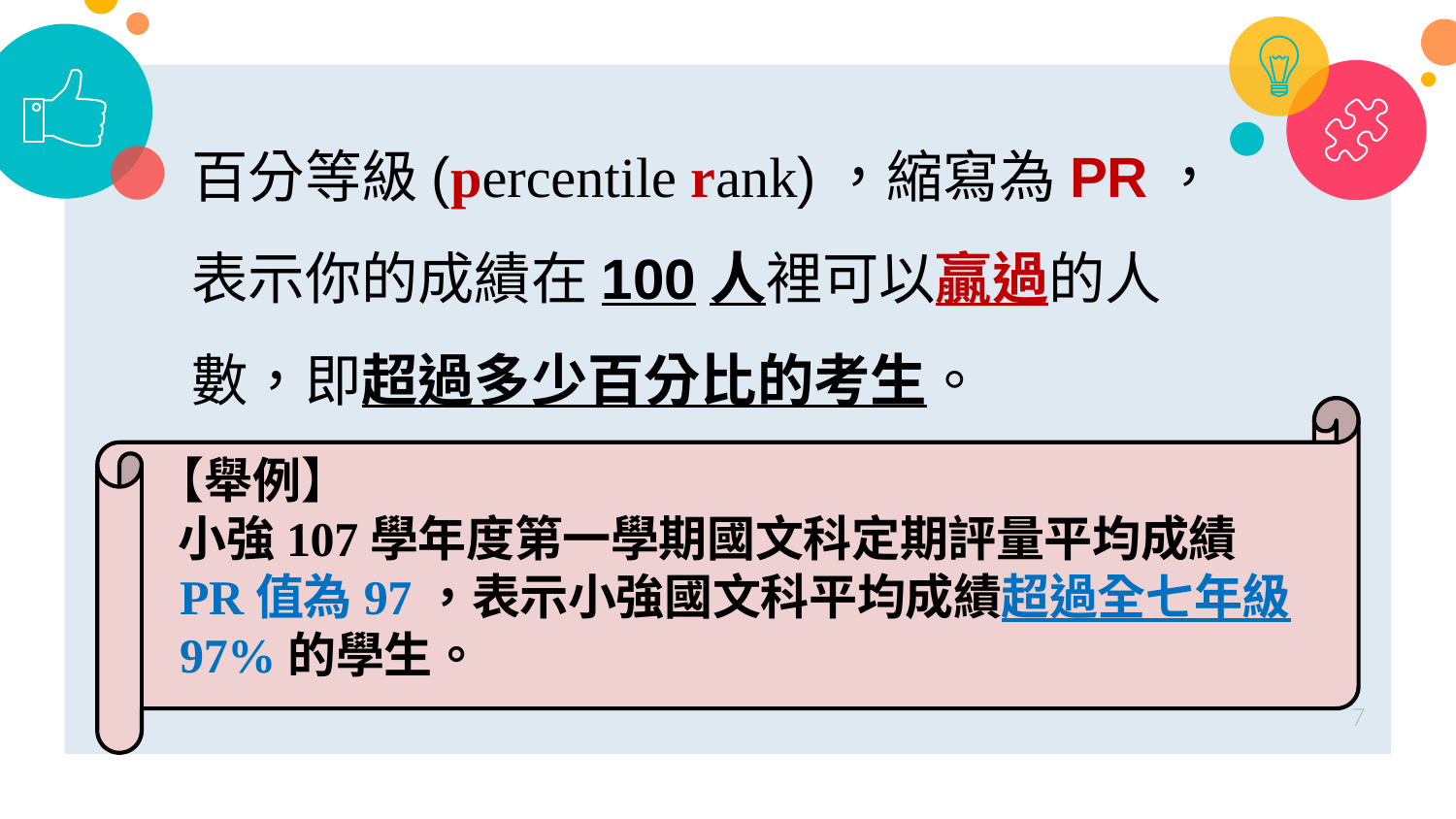

百分等級(percentile rank)，縮寫為PR，
表示你的成績在100人裡可以贏過的人數，即超過多少百分比的考生。
【舉例】
  小強107學年度第一學期國文科定期評量平均成績
  PR值為97，表示小強國文科平均成績超過全七年級
  97%的學生。

7